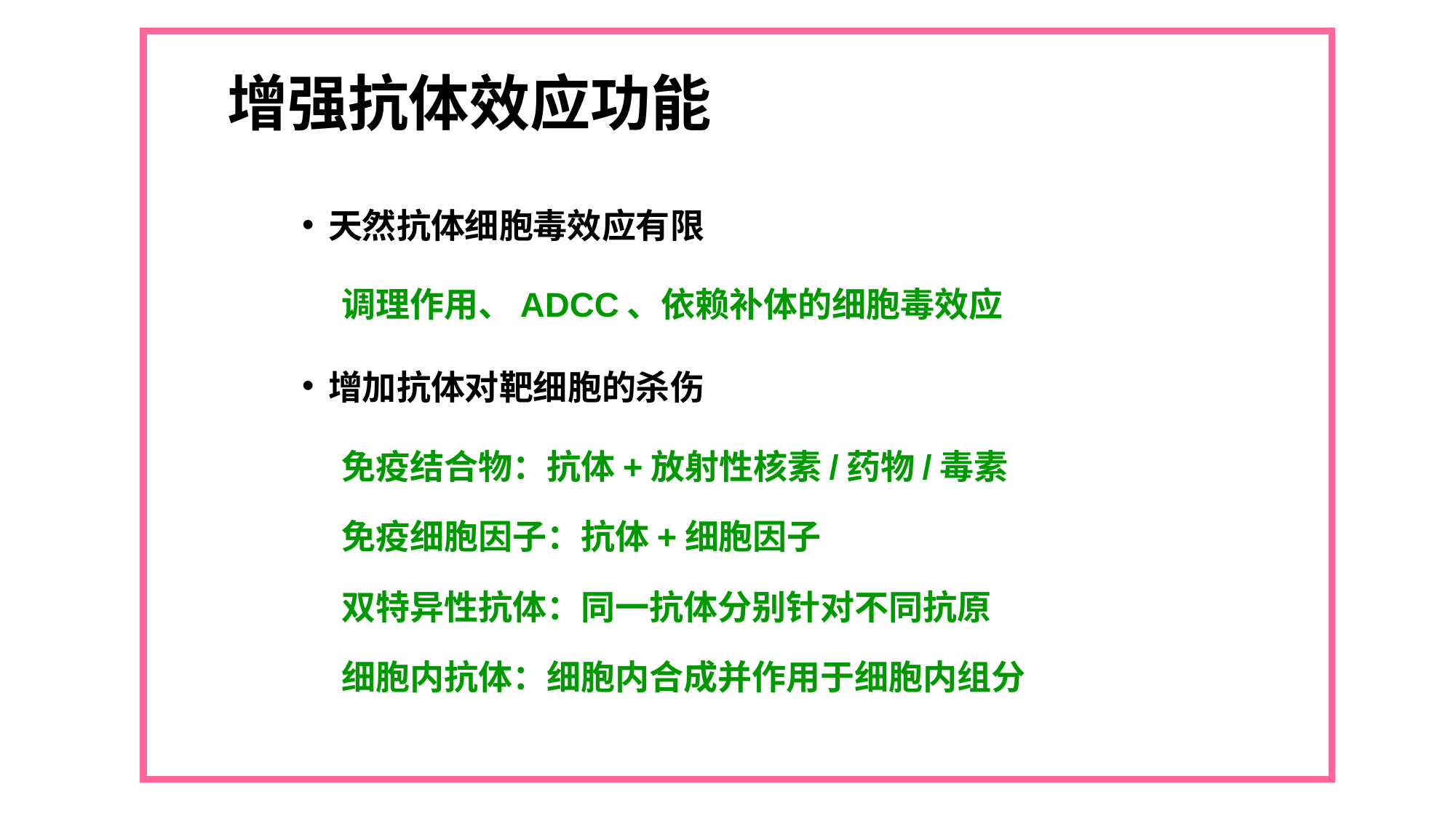

# 增强抗体效应功能
天然抗体细胞毒效应有限
    调理作用、ADCC、依赖补体的细胞毒效应
增加抗体对靶细胞的杀伤
    免疫结合物：抗体+放射性核素/药物/毒素
    免疫细胞因子：抗体+细胞因子
    双特异性抗体：同一抗体分别针对不同抗原
    细胞内抗体：细胞内合成并作用于细胞内组分